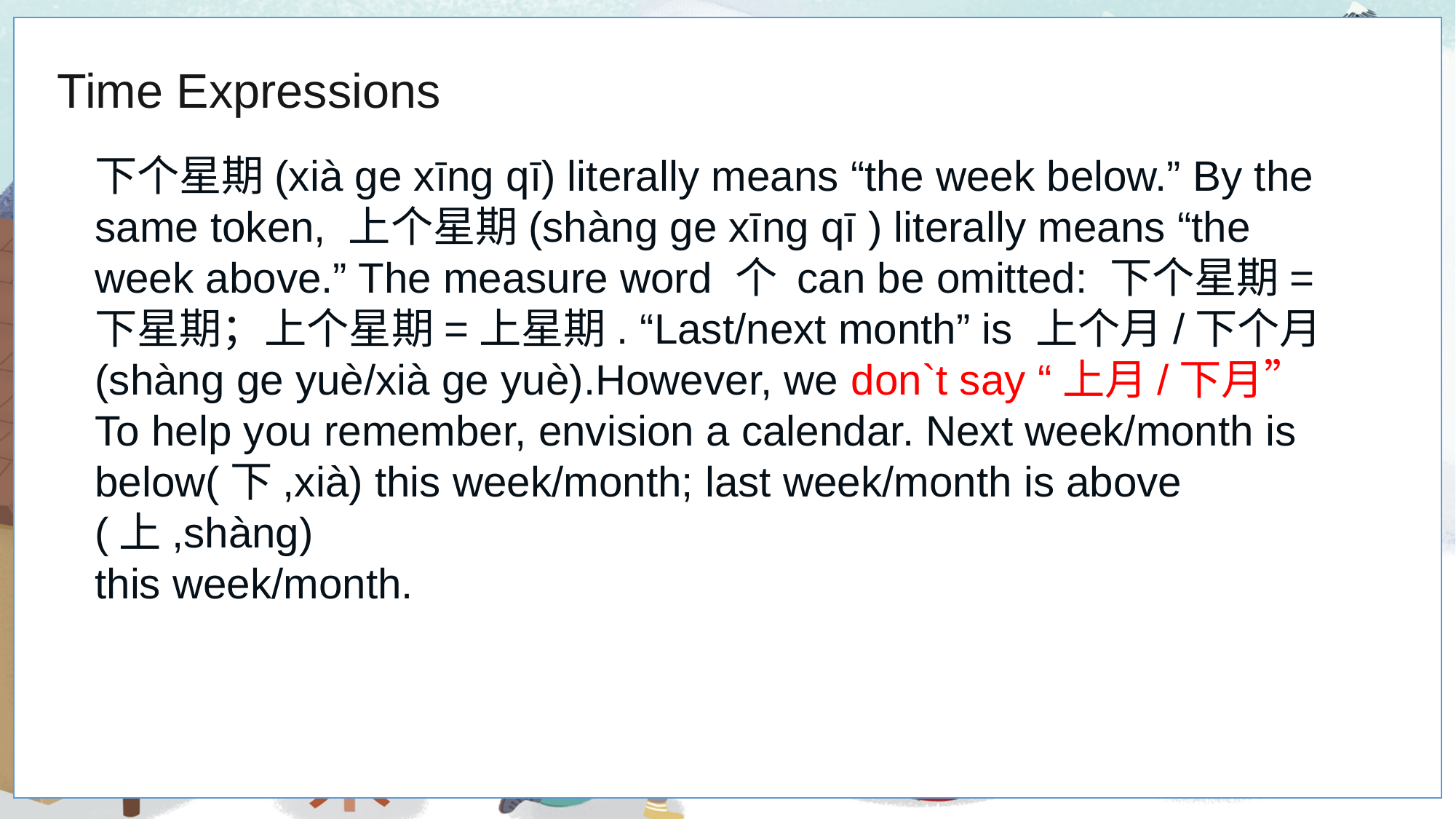

Time Expressions
下个星期(xià ge xīng qī) literally means “the week below.” By the same token, 上个星期(shàng ge xīng qī ) literally means “the week above.” The measure word 个 can be omitted: 下个星期=下星期；上个星期=上星期. “Last/next month” is 上个月/下个月(shàng ge yuè/xià ge yuè).However, we don`t say “上月/下月”
To help you remember, envision a calendar. Next week/month is below(下,xià) this week/month; last week/month is above (上,shàng)
this week/month.